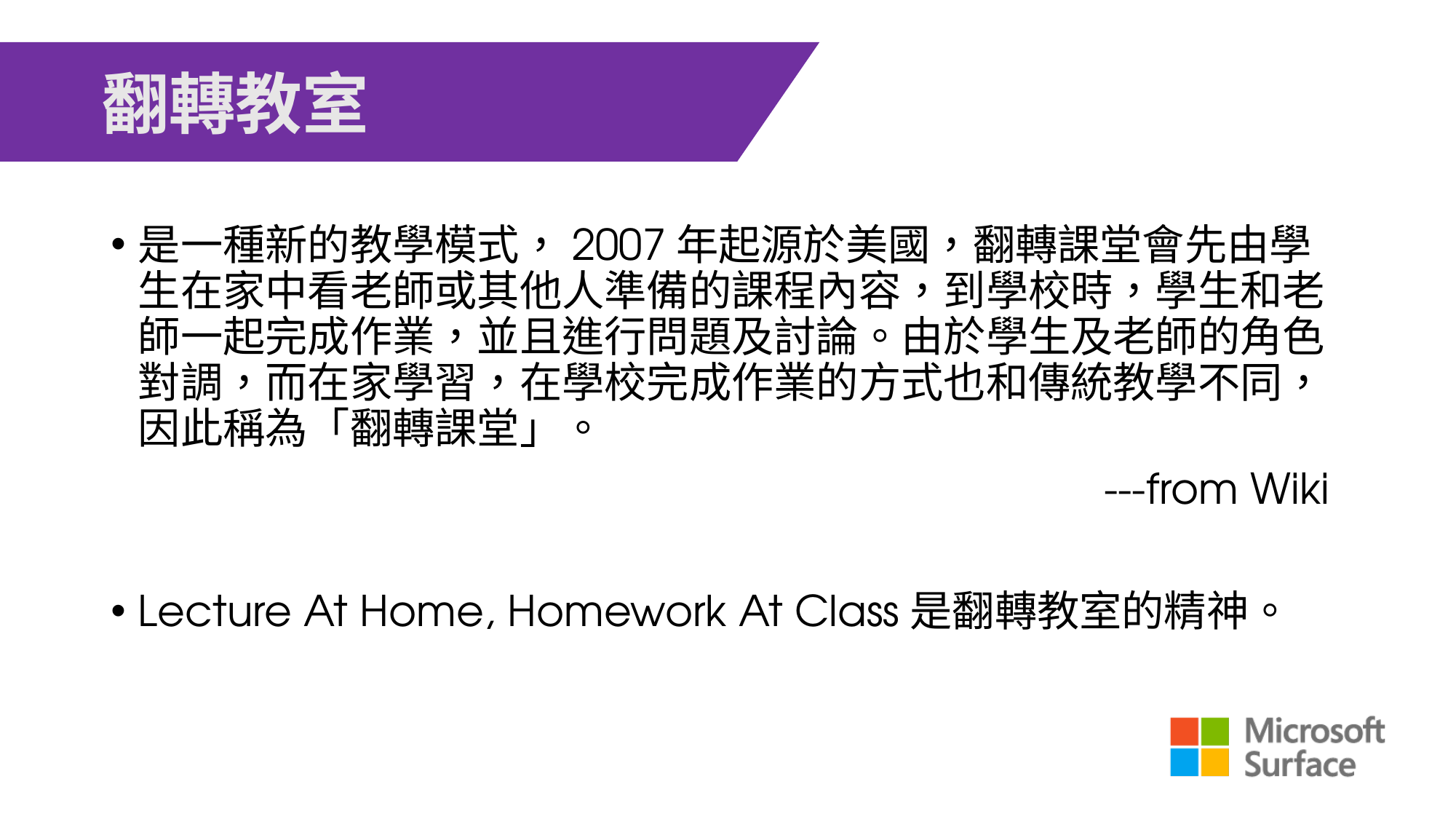

翻轉教室
是一種新的教學模式，2007年起源於美國，翻轉課堂會先由學生在家中看老師或其他人準備的課程內容，到學校時，學生和老師一起完成作業，並且進行問題及討論。由於學生及老師的角色對調，而在家學習，在學校完成作業的方式也和傳統教學不同，因此稱為「翻轉課堂」。
                                                                                    ---from Wiki

Lecture At Home, Homework At Class是翻轉教室的精神。